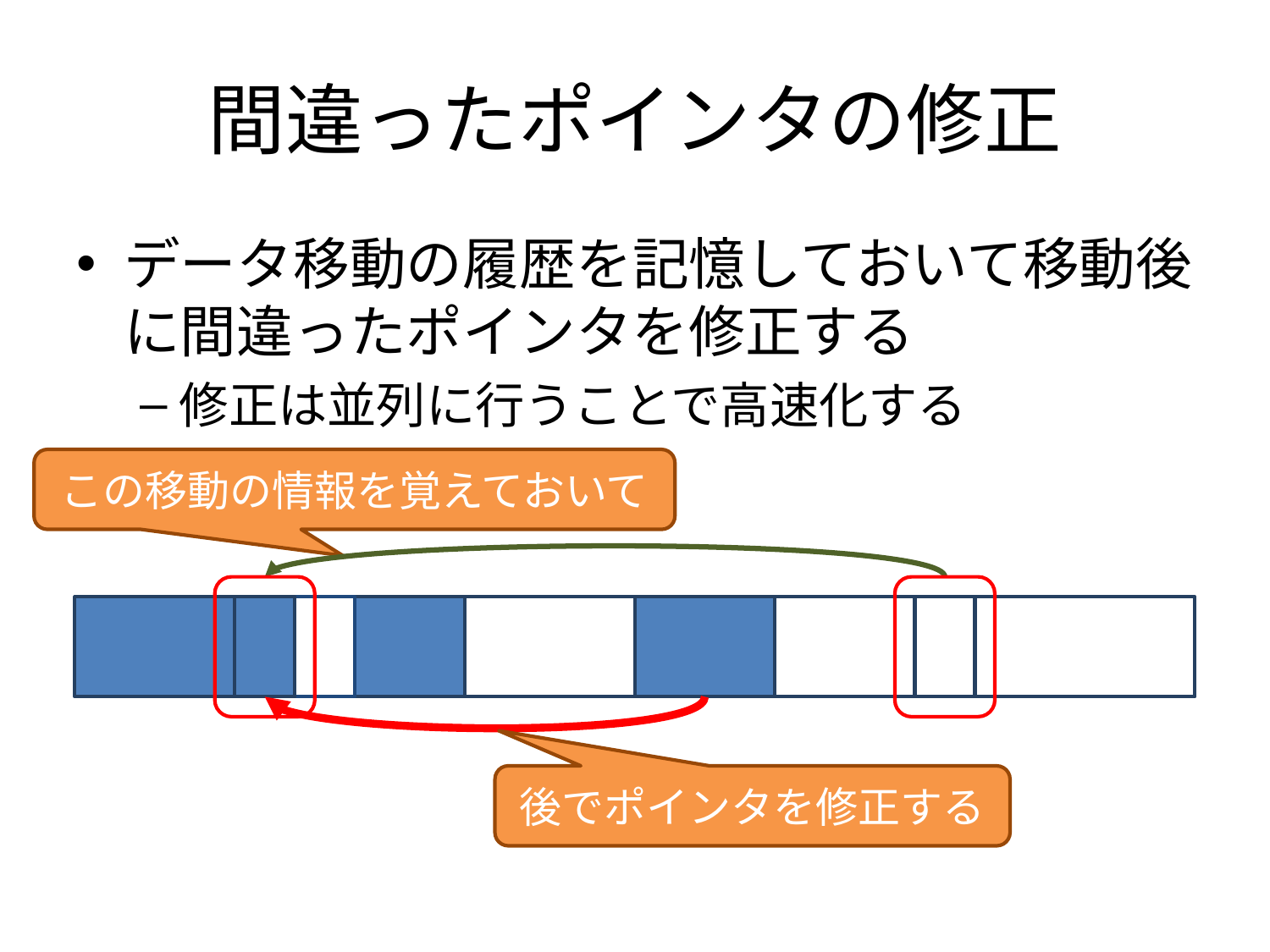

# 間違ったポインタの修正
データ移動の履歴を記憶しておいて移動後に間違ったポインタを修正する
修正は並列に行うことで高速化する
この移動の情報を覚えておいて

後でポインタを修正する